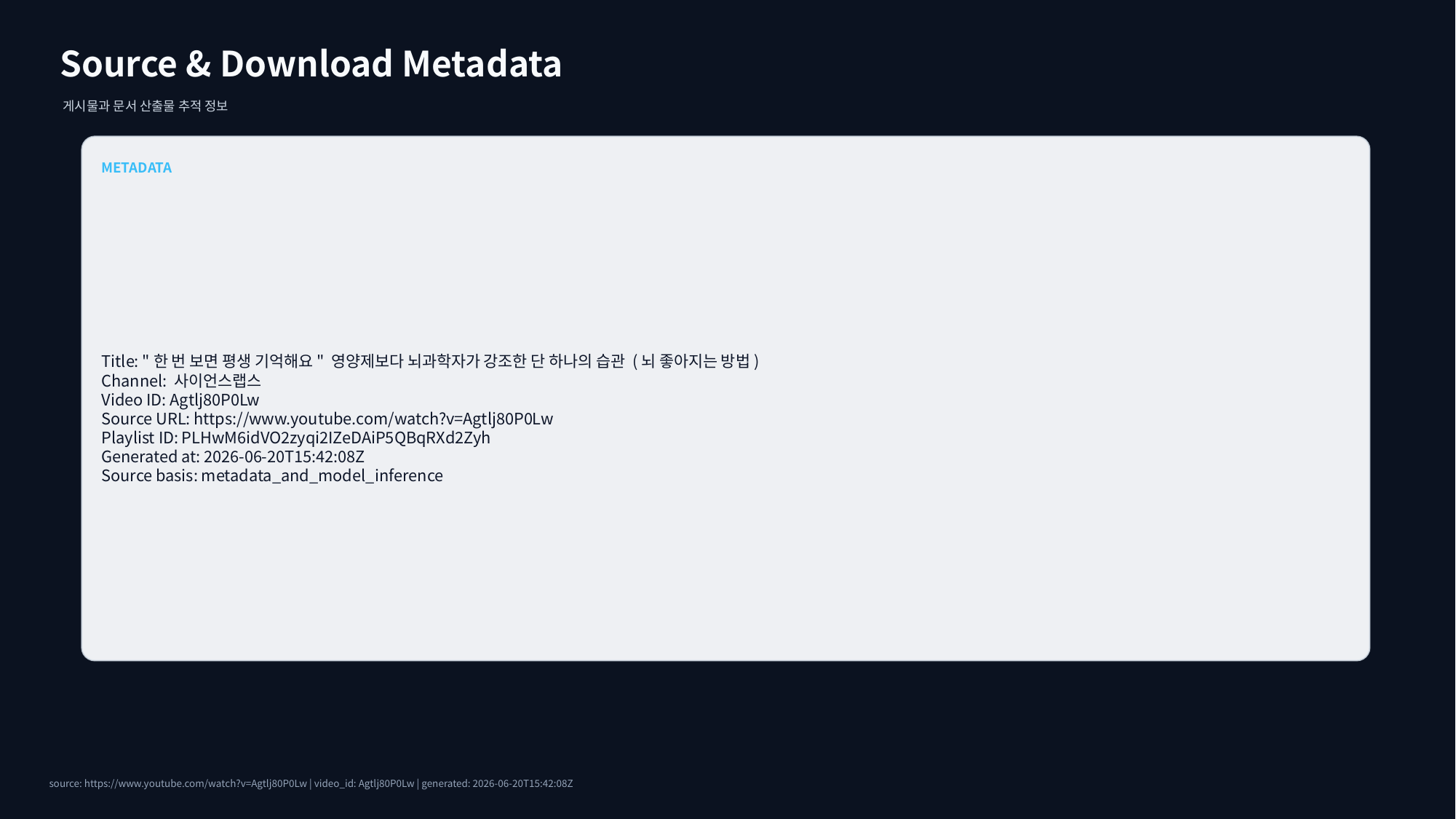

Source & Download Metadata
게시물과 문서 산출물 추적 정보

METADATA
Title: "한 번 보면 평생 기억해요" 영양제보다 뇌과학자가 강조한 단 하나의 습관 (뇌 좋아지는 방법)
Channel: 사이언스랩스
Video ID: Agtlj80P0Lw
Source URL: https://www.youtube.com/watch?v=Agtlj80P0Lw
Playlist ID: PLHwM6idVO2zyqi2IZeDAiP5QBqRXd2Zyh
Generated at: 2026-06-20T15:42:08Z
Source basis: metadata_and_model_inference
source: https://www.youtube.com/watch?v=Agtlj80P0Lw | video_id: Agtlj80P0Lw | generated: 2026-06-20T15:42:08Z